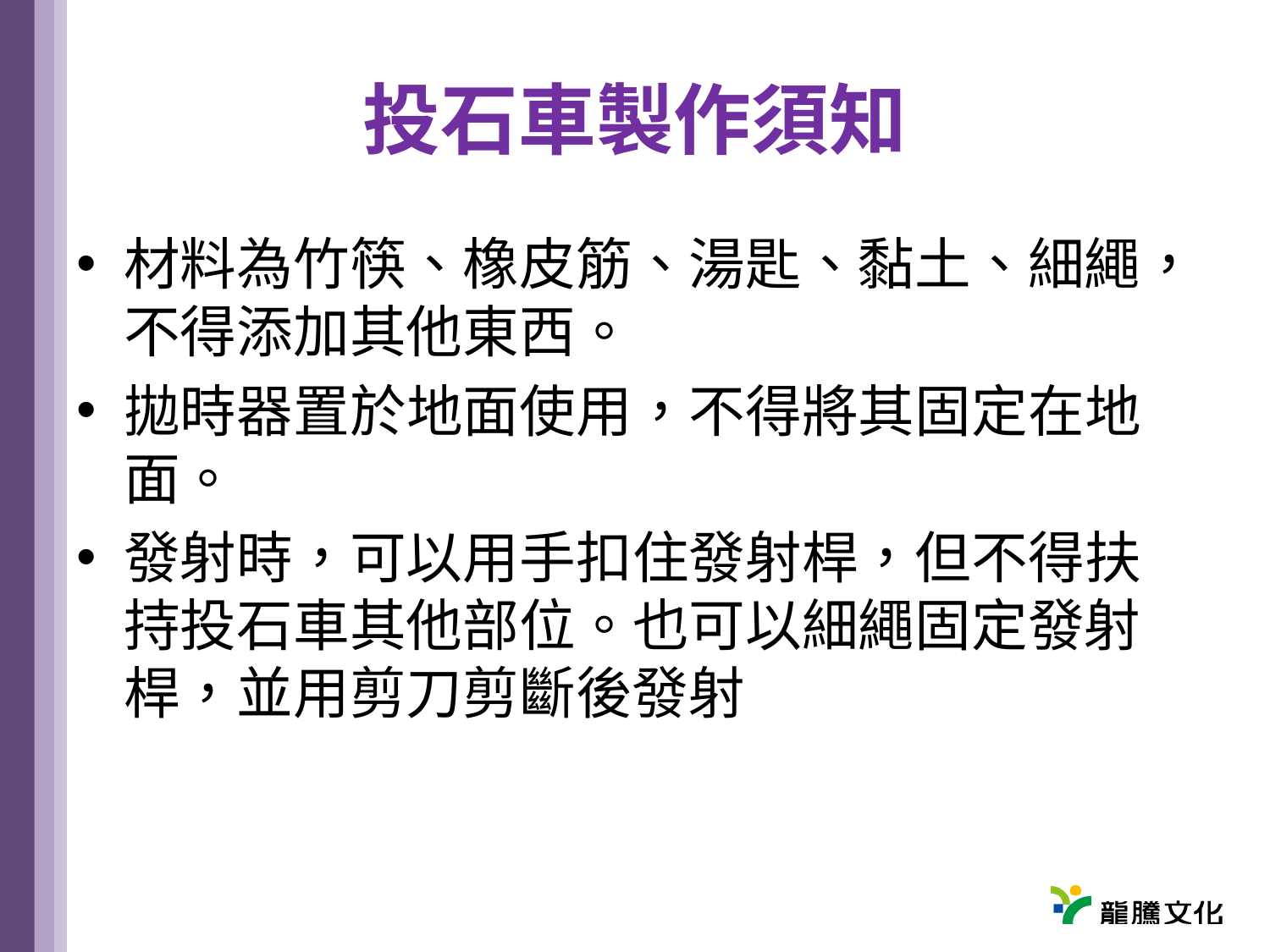

# 投石車製作須知
材料為竹筷、橡皮筋、湯匙、黏土、細繩，不得添加其他東西。
拋時器置於地面使用，不得將其固定在地面。
發射時，可以用手扣住發射桿，但不得扶持投石車其他部位。也可以細繩固定發射桿，並用剪刀剪斷後發射